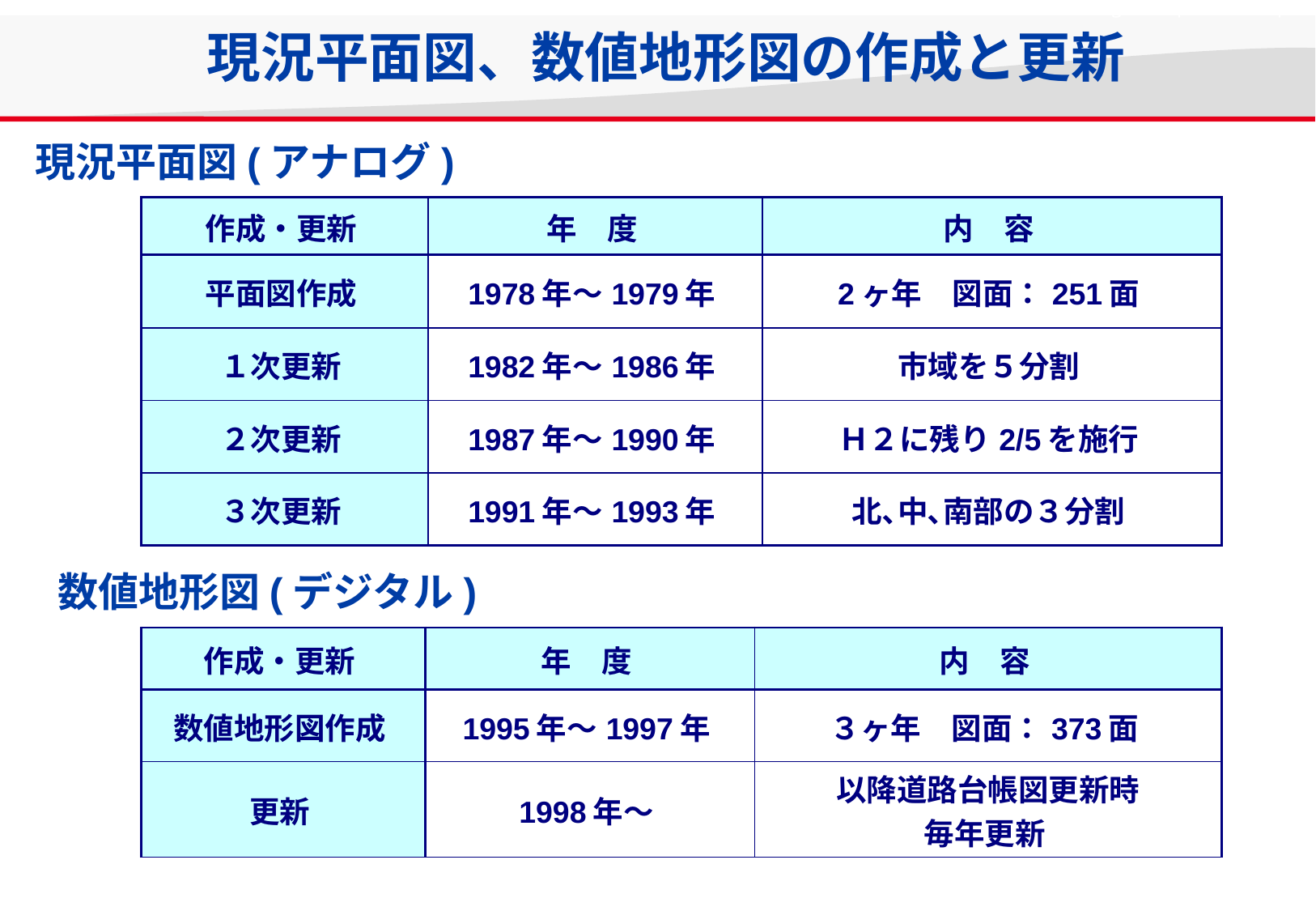

現況平面図、数値地形図の作成と更新
現況平面図(アナログ)
| 作成・更新 | 年　度 | 内　容 |
| --- | --- | --- |
| 平面図作成 | 1978年～1979年 | 2ヶ年　図面：251面 |
| １次更新 | 1982年～1986年 | 市域を５分割 |
| ２次更新 | 1987年～1990年 | Ｈ２に残り2/5を施行 |
| ３次更新 | 1991年～1993年 | 北､中､南部の３分割 |
数値地形図(デジタル)
| 作成・更新 | 年　度 | 内　容 |
| --- | --- | --- |
| 数値地形図作成 | 1995年～1997年 | ３ヶ年　図面：373面 |
| 更新 | 1998年～ | 以降道路台帳図更新時 毎年更新 |